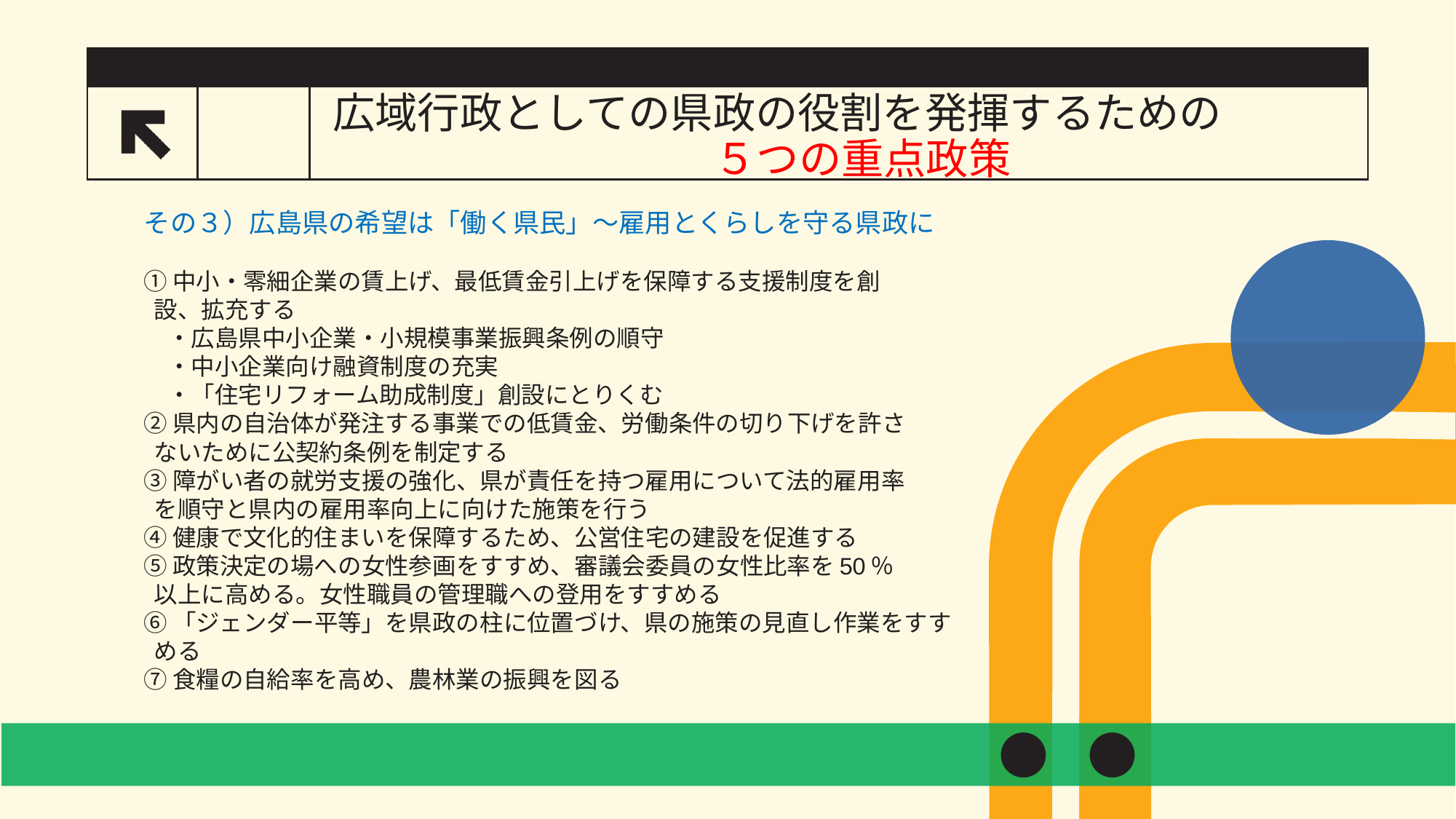

# 広域行政としての県政の役割を発揮するための 　　　　　　　　　５つの重点政策

その３）広島県の希望は「働く県民」～雇用とくらしを守る県政に

①中小・零細企業の賃上げ、最低賃金引上げを保障する支援制度を創
 設、拡充する
　・広島県中小企業・小規模事業振興条例の順守
　・中小企業向け融資制度の充実
　・「住宅リフォーム助成制度」創設にとりくむ
②県内の自治体が発注する事業での低賃金、労働条件の切り下げを許さ
 ないために公契約条例を制定する
③障がい者の就労支援の強化、県が責任を持つ雇用について法的雇用率
 を順守と県内の雇用率向上に向けた施策を行う
④健康で文化的住まいを保障するため、公営住宅の建設を促進する
⑤政策決定の場への女性参画をすすめ、審議会委員の女性比率を50％
 以上に高める。女性職員の管理職への登用をすすめる
⑥「ジェンダー平等」を県政の柱に位置づけ、県の施策の見直し作業をすす
 める
⑦食糧の自給率を高め、農林業の振興を図る